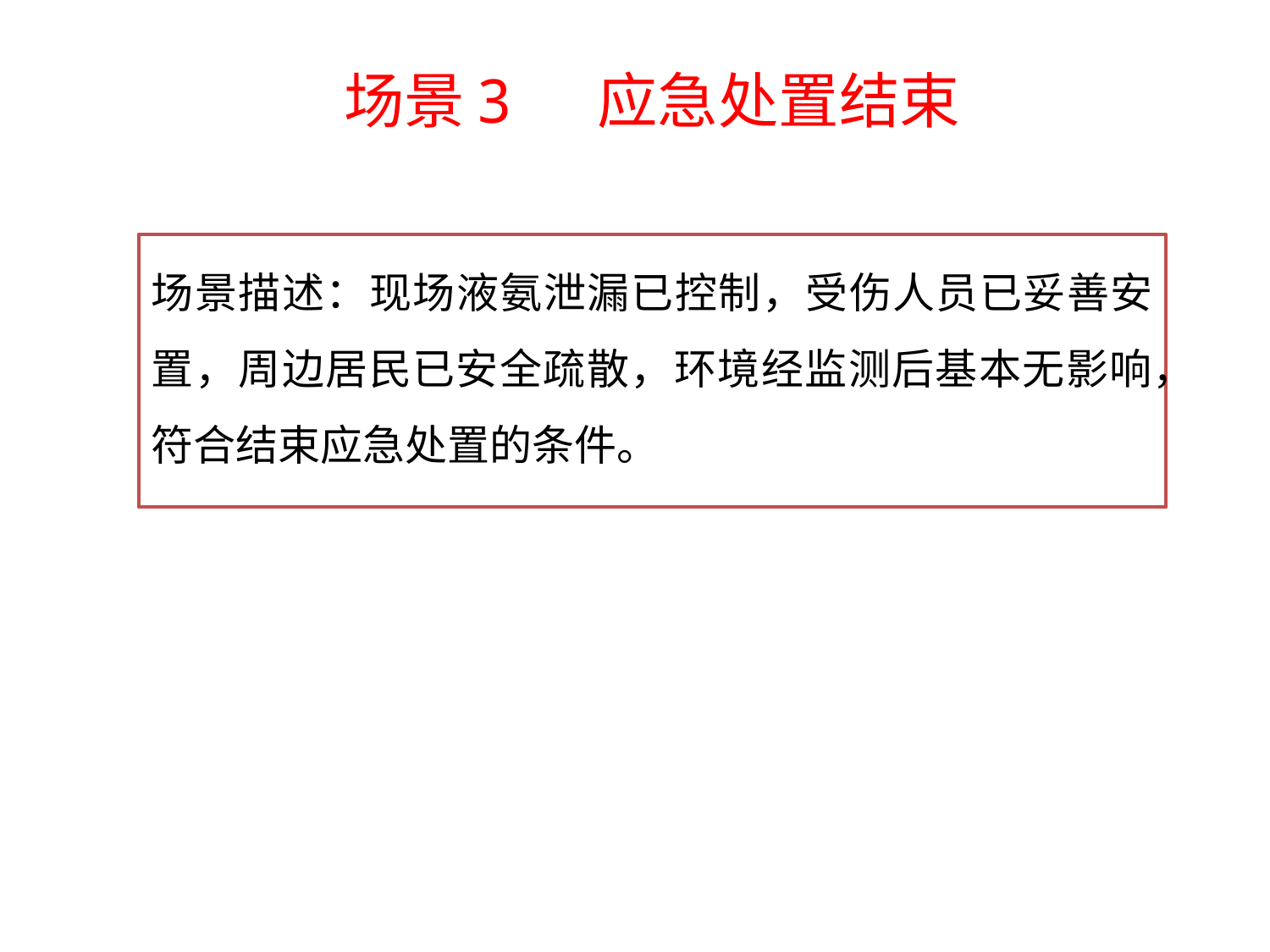

# 场景3  应急处置结束
场景描述：现场液氨泄漏已控制，受伤人员已妥善安置，周边居民已安全疏散，环境经监测后基本无影响，符合结束应急处置的条件。